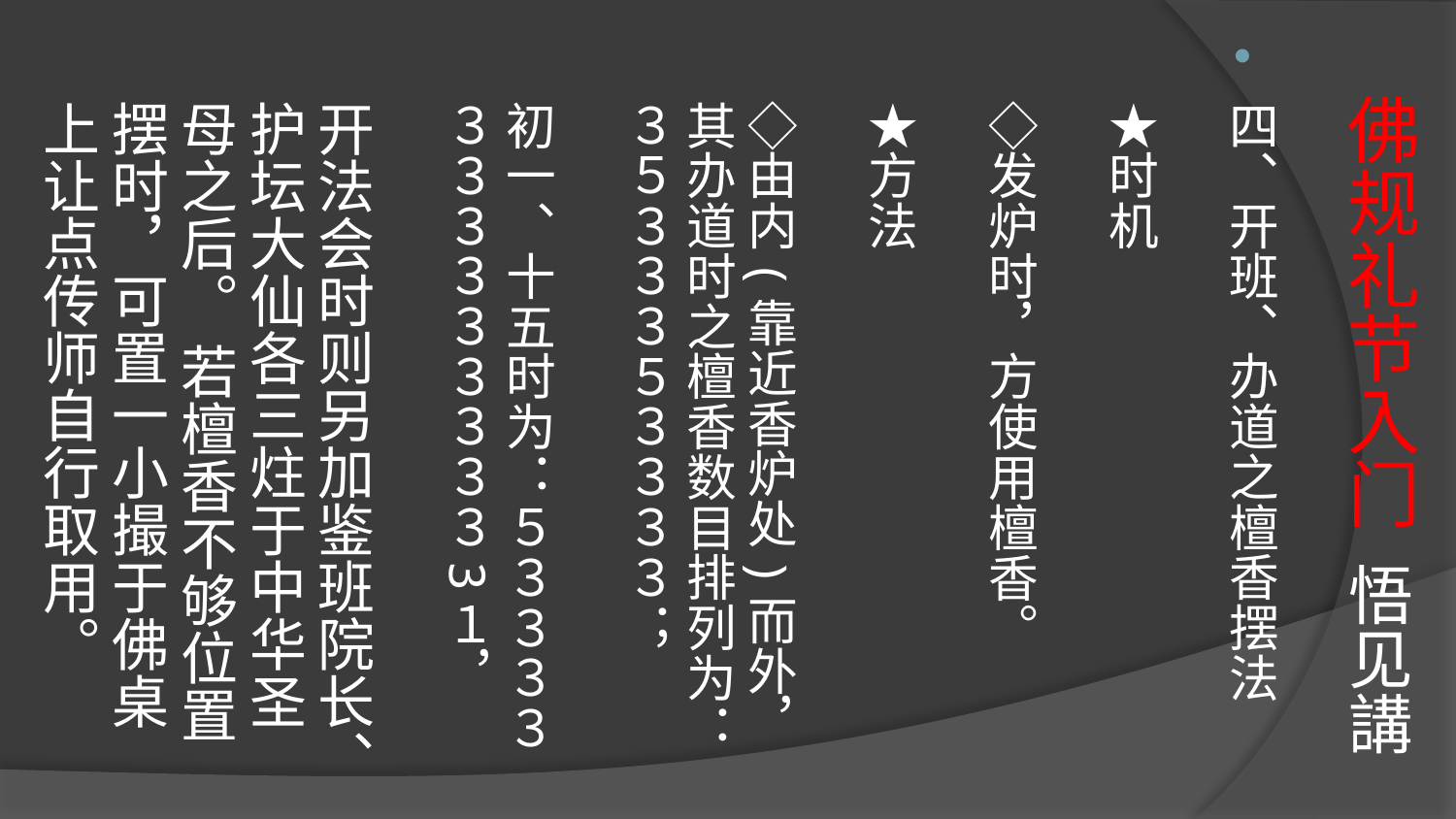

# 佛规礼节入门  悟见講
四、开班、办道之檀香摆法
★时机
◇发炉时，方使用檀香。
★方法
◇由内(靠近香炉处)而外，其办道时之檀香数目排列为：３５３３３５３３３３；
初一、十五时为：５３３３３３３３３３３３３３3１，
开法会时则另加鉴班院长、护坛大仙各三炷于中华圣母之后。 若檀香不够位置摆时，可置一小撮于佛桌上让点传师自行取用。